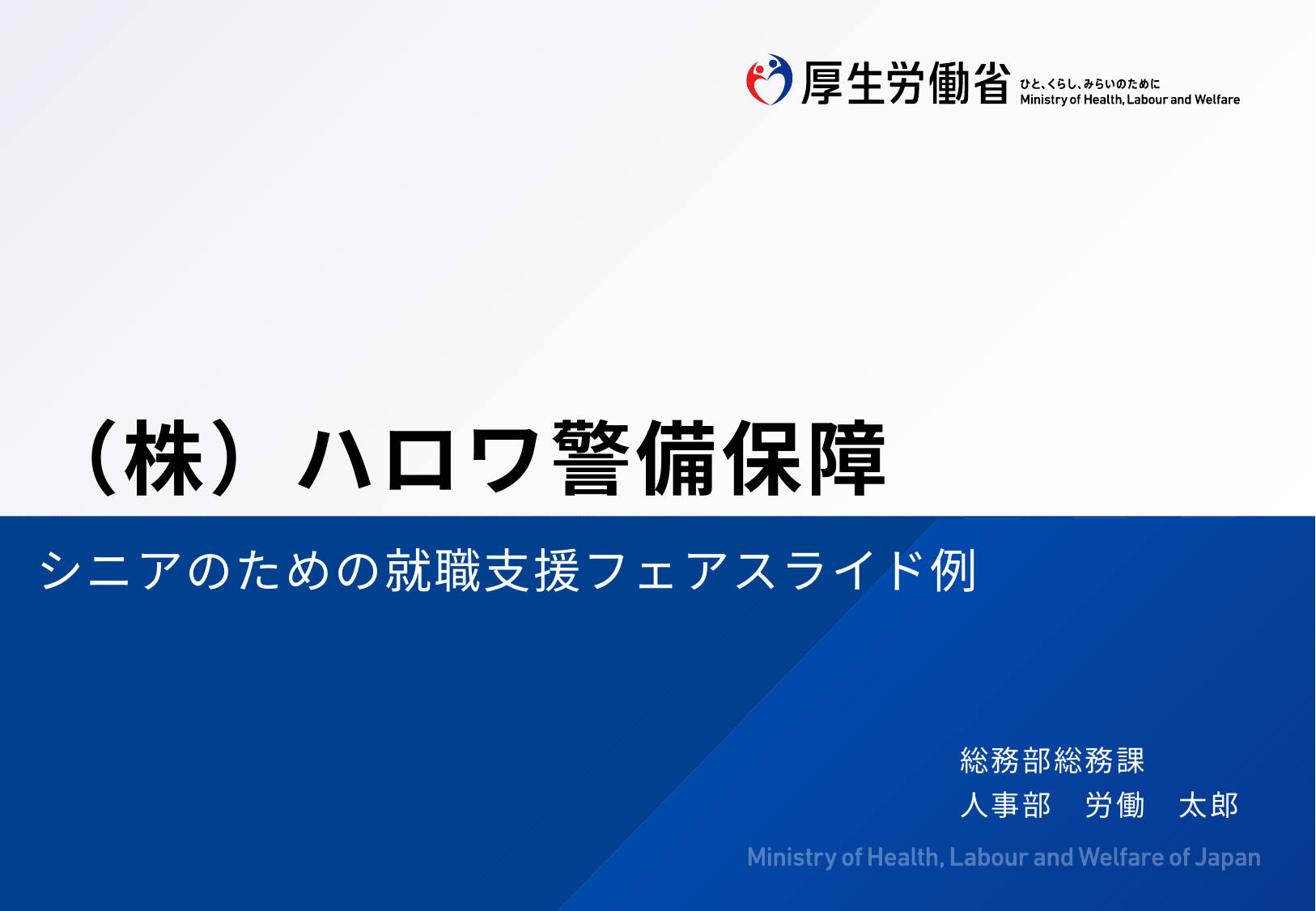

# （株）ハロワ警備保障
シニアのための就職支援フェアスライド例
総務部総務課
人事部　労働　太郎